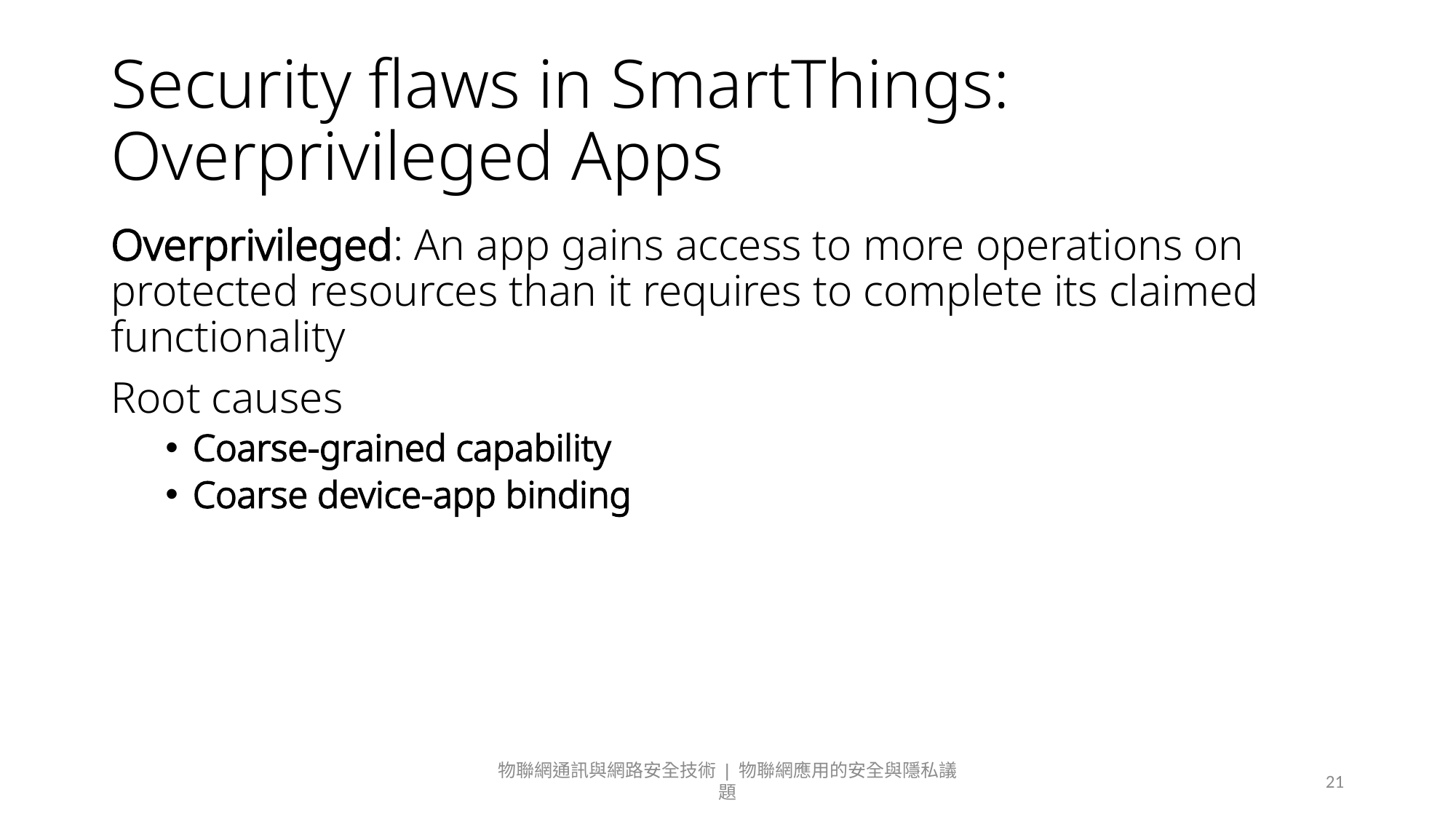

# Security flaws in SmartThings: Overprivileged Apps
Overprivileged: An app gains access to more operations on protected resources than it requires to complete its claimed functionality
Root causes
Coarse-grained capability
Coarse device-app binding
物聯網通訊與網路安全技術 | 物聯網應用的安全與隱私議題
21